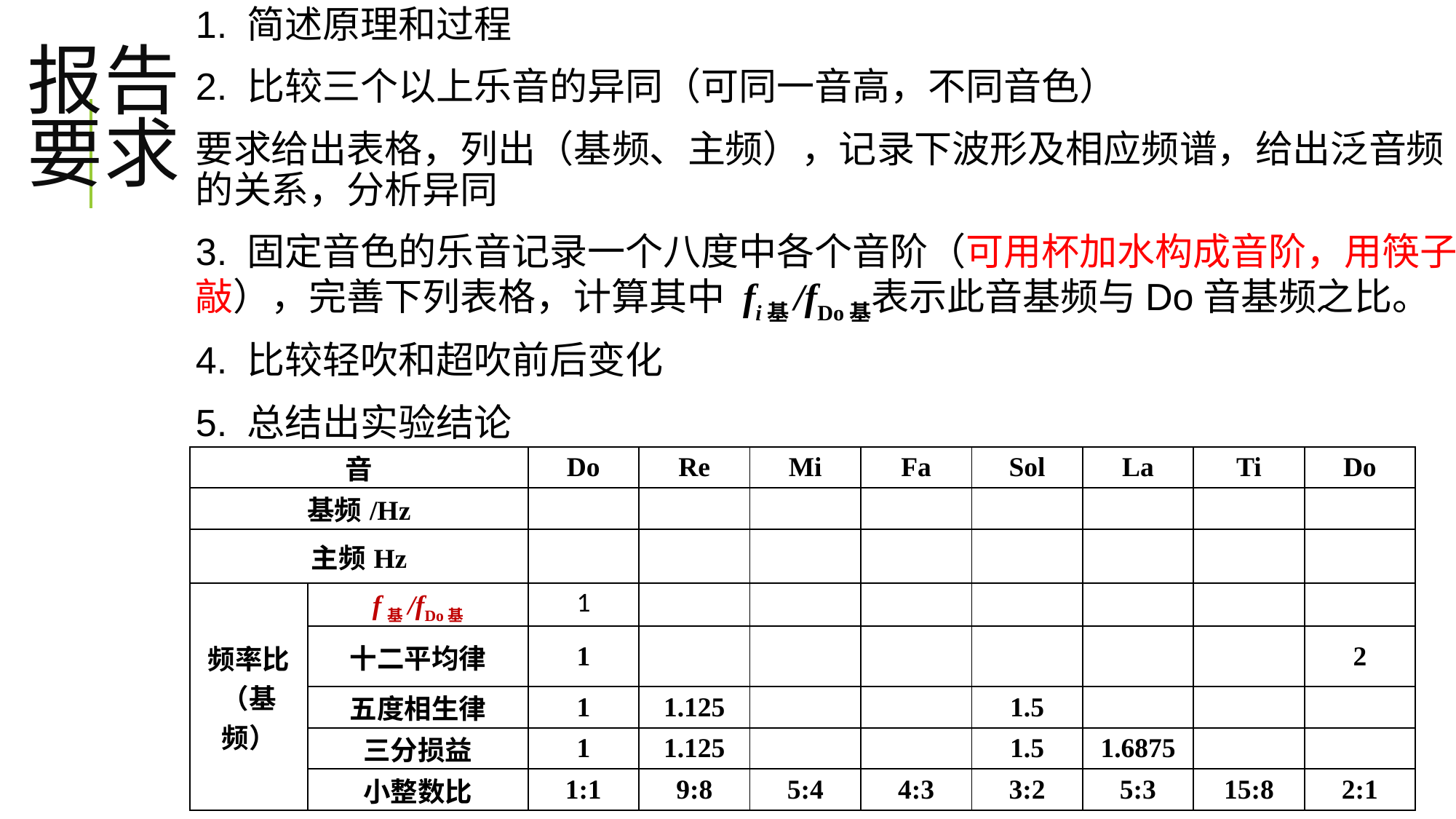

1. 简述原理和过程
2. 比较三个以上乐音的异同（可同一音高，不同音色）
要求给出表格，列出（基频、主频），记录下波形及相应频谱，给出泛音频的关系，分析异同
3. 固定音色的乐音记录一个八度中各个音阶（可用杯加水构成音阶，用筷子敲），完善下列表格，计算其中 fi基/fDo基表示此音基频与Do音基频之比。
4. 比较轻吹和超吹前后变化
5. 总结出实验结论
# 报告要求
| 音 |  | Do | Re | Mi | Fa | Sol | La | Ti | Do |
| --- | --- | --- | --- | --- | --- | --- | --- | --- | --- |
| 基频/Hz |  |  |  |  |  |  |  |  |  |
| 主频Hz |  |  |  |  |  |  |  |  |  |
| 频率比 （基频） | f基/fDo基 | 1 |  |  |  |  |  |  |  |
|  | 十二平均律 | 1 |  |  |  |  |  |  | 2 |
|  | 五度相生律 | 1 | 1.125 |  |  | 1.5 |  |  |  |
|  | 三分损益 | 1 | 1.125 |  |  | 1.5 | 1.6875 |  |  |
|  | 小整数比 | 1:1 | 9:8 | 5:4 | 4:3 | 3:2 | 5:3 | 15:8 | 2:1 |